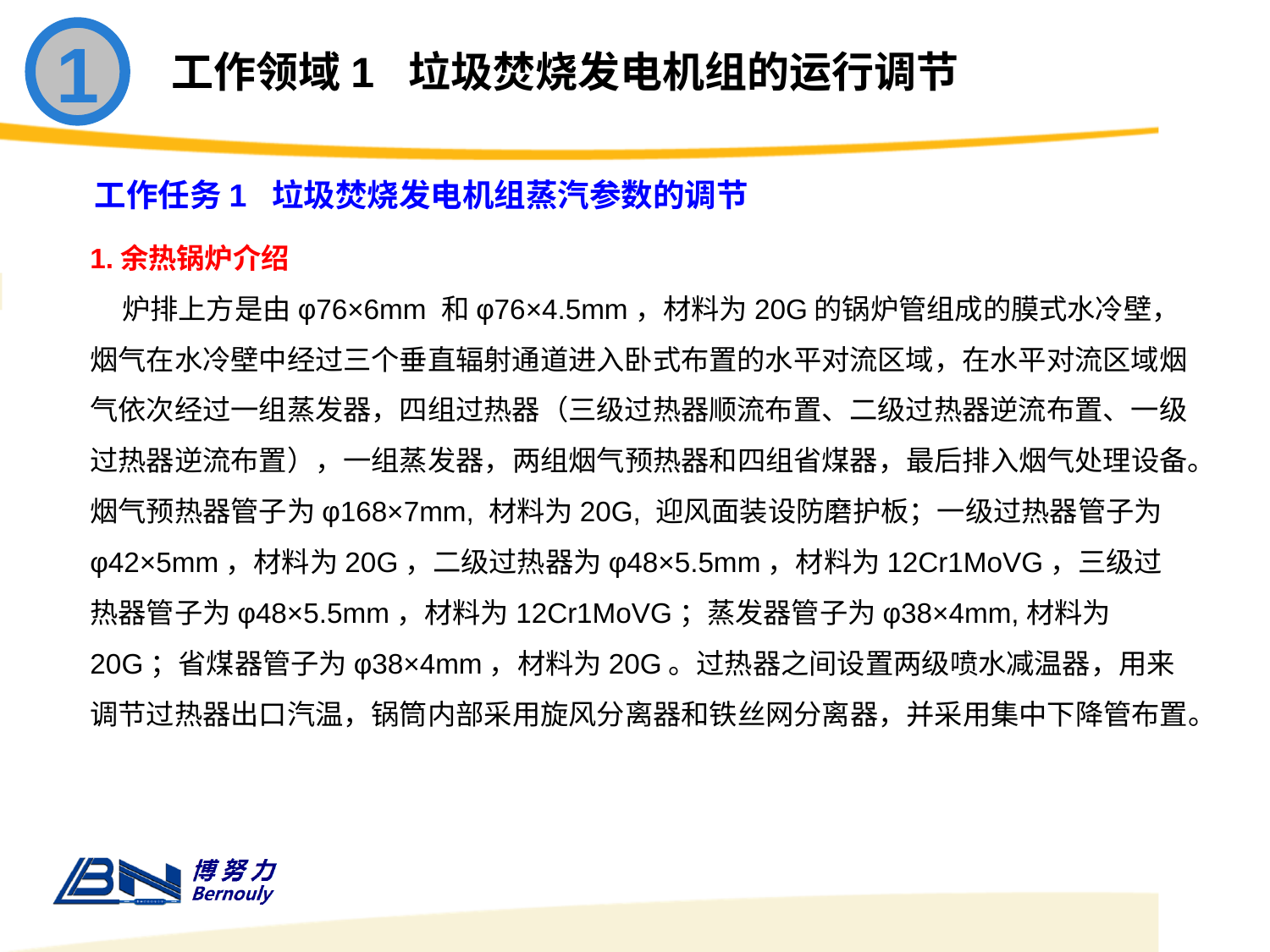

1
工作领域1  垃圾焚烧发电机组的运行调节
工作任务1  垃圾焚烧发电机组蒸汽参数的调节
1.余热锅炉介绍
    炉排上方是由φ76×6mm 和φ76×4.5mm，材料为20G的锅炉管组成的膜式水冷壁，烟气在水冷壁中经过三个垂直辐射通道进入卧式布置的水平对流区域，在水平对流区域烟气依次经过一组蒸发器，四组过热器（三级过热器顺流布置、二级过热器逆流布置、一级过热器逆流布置），一组蒸发器，两组烟气预热器和四组省煤器，最后排入烟气处理设备。烟气预热器管子为φ168×7mm, 材料为20G, 迎风面装设防磨护板；一级过热器管子为φ42×5mm，材料为20G，二级过热器为φ48×5.5mm，材料为12Cr1MoVG，三级过热器管子为φ48×5.5mm，材料为12Cr1MoVG；蒸发器管子为φ38×4mm,材料为20G；省煤器管子为φ38×4mm，材料为20G。过热器之间设置两级喷水减温器，用来调节过热器出口汽温，锅筒内部采用旋风分离器和铁丝网分离器，并采用集中下降管布置。